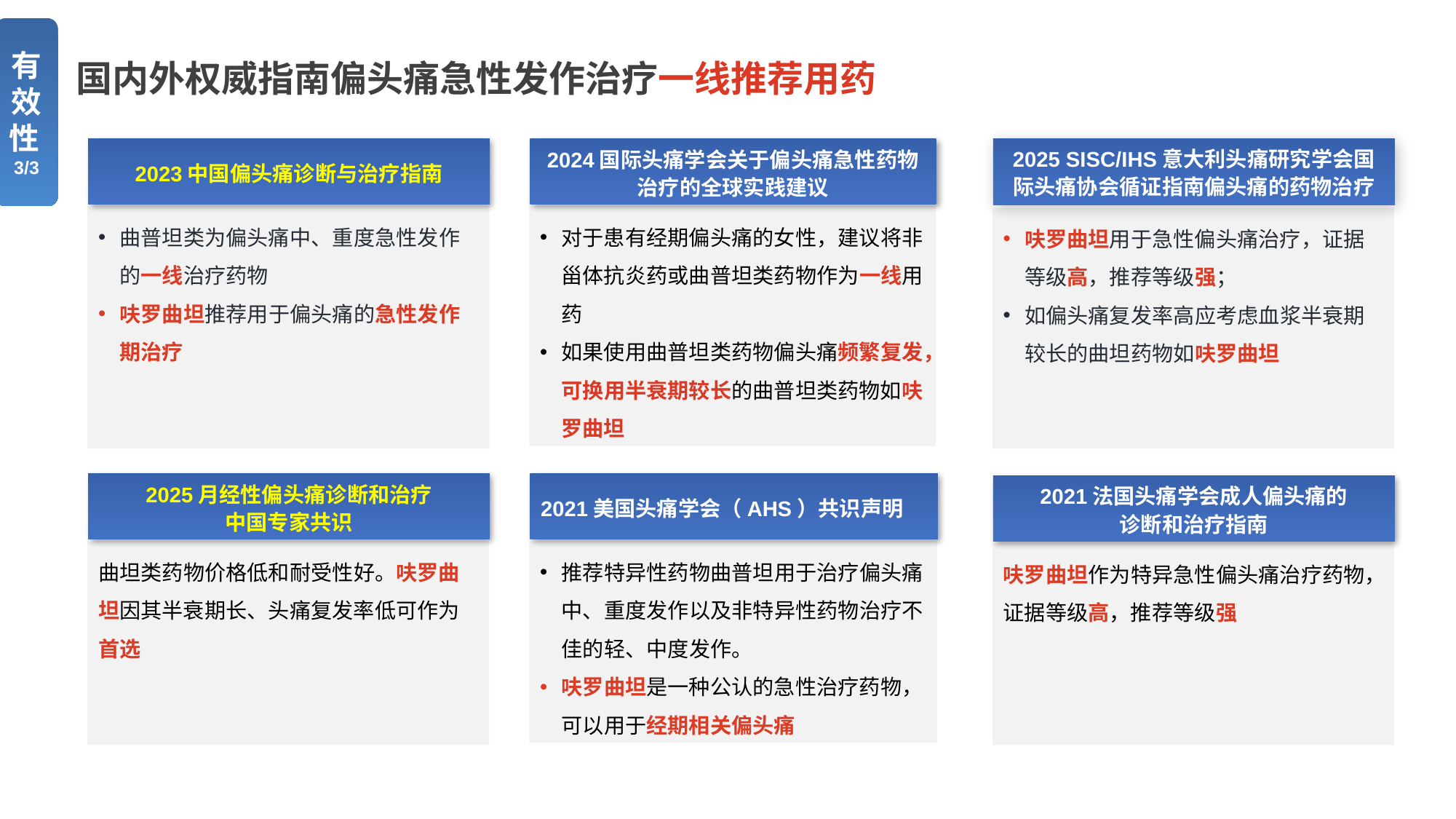

有效性3/3
国内外权威指南偏头痛急性发作治疗一线推荐用药

2024国际头痛学会关于偏头痛急性药物治疗的全球实践建议
对于患有经期偏头痛的女性，建议将非甾体抗炎药或曲普坦类药物作为一线用药
如果使用曲普坦类药物偏头痛频繁复发，可换用半衰期较长的曲普坦类药物如呋罗曲坦

2023中国偏头痛诊断与治疗指南
曲普坦类为偏头痛中、重度急性发作的一线治疗药物
呋罗曲坦推荐用于偏头痛的急性发作期治疗

2025 SISC/IHS意大利头痛研究学会国际头痛协会循证指南偏头痛的药物治疗
呋罗曲坦用于急性偏头痛治疗，证据等级高，推荐等级强；
如偏头痛复发率高应考虑血浆半衰期较长的曲坦药物如呋罗曲坦

2025月经性偏头痛诊断和治疗
中国专家共识
曲坦类药物价格低和耐受性好。呋罗曲坦因其半衰期长、头痛复发率低可作为首选

2021美国头痛学会（AHS）共识声明
推荐特异性药物曲普坦用于治疗偏头痛中、重度发作以及非特异性药物治疗不佳的轻、中度发作。
呋罗曲坦是一种公认的急性治疗药物，可以用于经期相关偏头痛

2021法国头痛学会成人偏头痛的
诊断和治疗指南
呋罗曲坦作为特异急性偏头痛治疗药物，证据等级高，推荐等级强